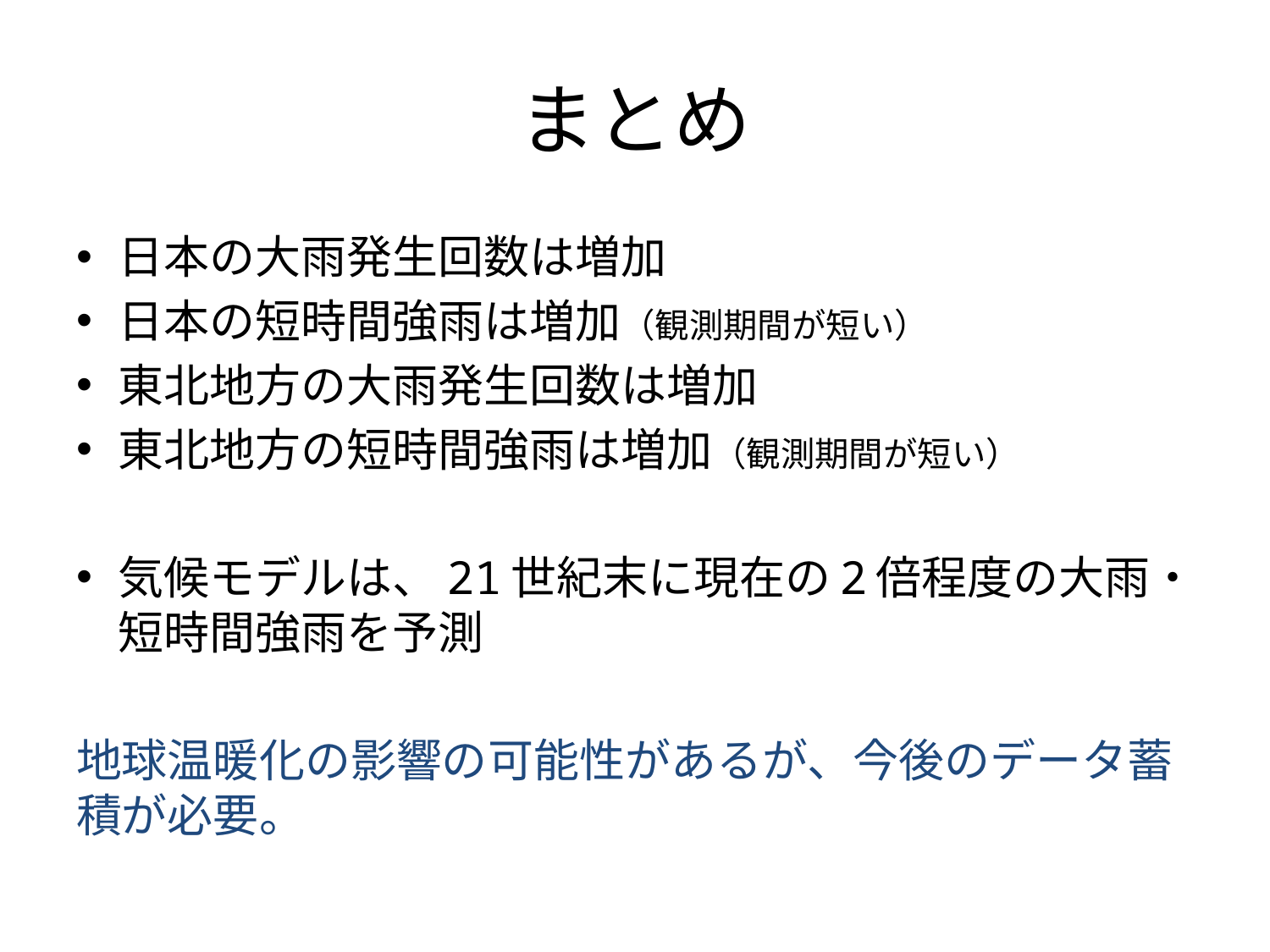

# まとめ
日本の大雨発生回数は増加
日本の短時間強雨は増加（観測期間が短い）
東北地方の大雨発生回数は増加
東北地方の短時間強雨は増加（観測期間が短い）

気候モデルは、21世紀末に現在の2倍程度の大雨・短時間強雨を予測

地球温暖化の影響の可能性があるが、今後のデータ蓄積が必要。